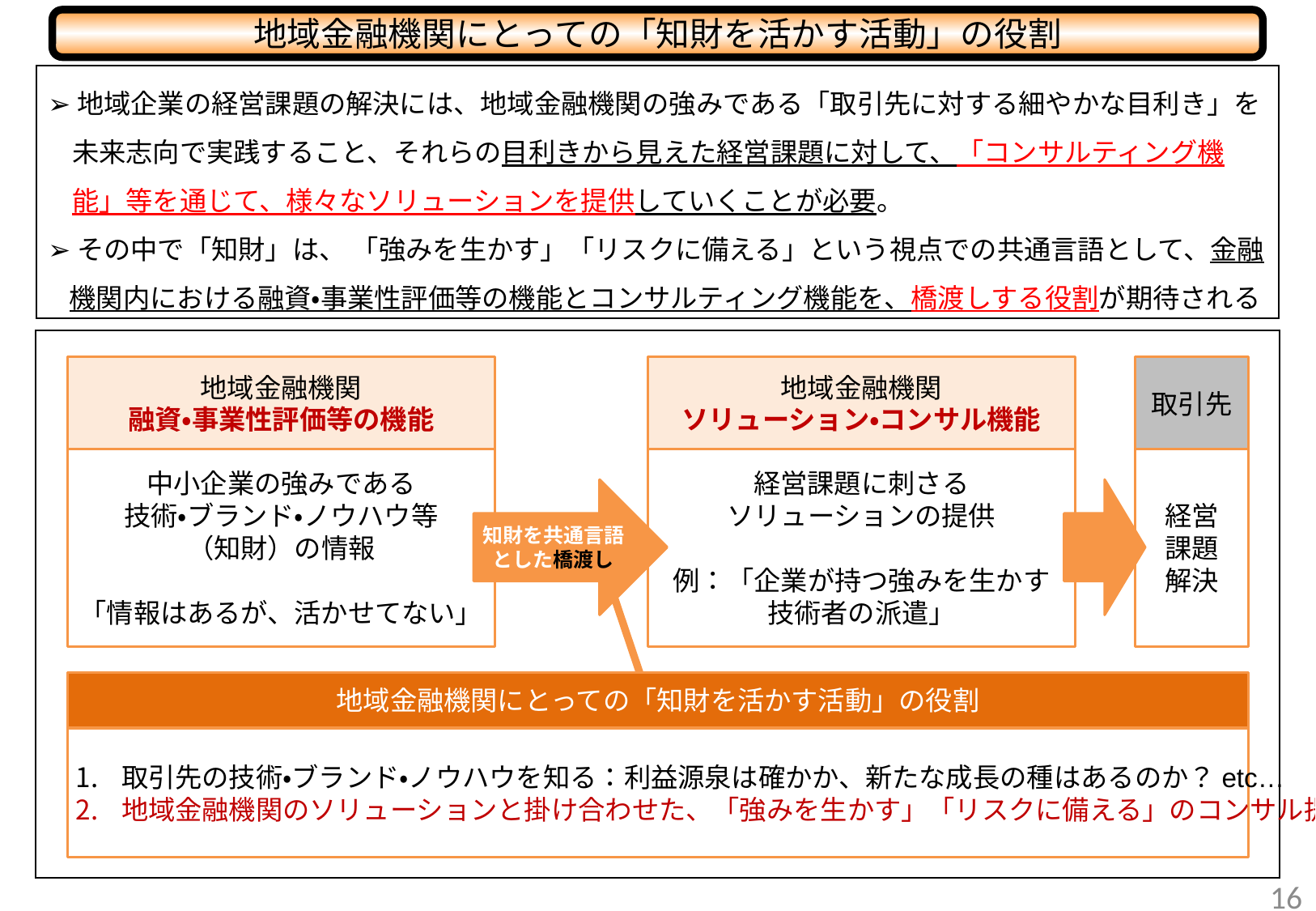

地域金融機関にとっての「知財を活かす活動」の役割
➢地域企業の経営課題の解決には、地域金融機関の強みである「取引先に対する細やかな目利き」を未来志向で実践すること、それらの目利きから見えた経営課題に対して、「コンサルティング機能」等を通じて、様々なソリューションを提供していくことが必要。
➢その中で「知財」は、 「強みを生かす」「リスクに備える」という視点での共通言語として、金融機関内における融資・事業性評価等の機能とコンサルティング機能を、橋渡しする役割が期待される

地域金融機関
融資・事業性評価等の機能
地域金融機関
ソリューション・コンサル機能
取引先
中小企業の強みである
技術・ブランド・ノウハウ等
（知財）の情報

「情報はあるが、活かせてない」
経営課題に刺さる
ソリューションの提供

例：「企業が持つ強みを生かす
技術者の派遣」
経営
課題
解決

知財を共通言語
とした橋渡し
地域金融機関にとっての「知財を活かす活動」の役割
取引先の技術・ブランド・ノウハウを知る：利益源泉は確かか、新たな成長の種はあるのか？etc…
地域金融機関のソリューションと掛け合わせた、「強みを生かす」「リスクに備える」のコンサル提案
16